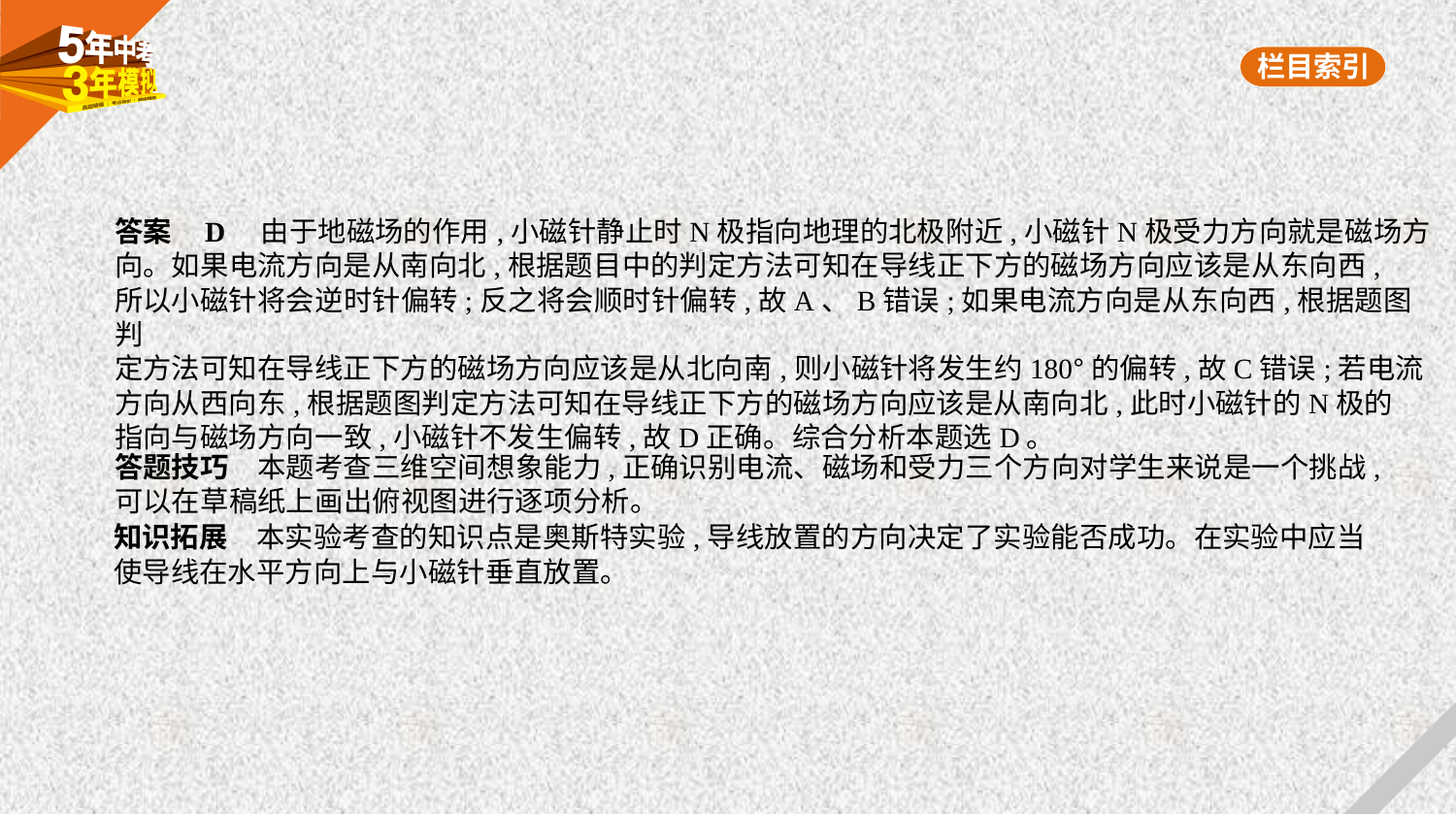

答案    D　由于地磁场的作用,小磁针静止时N极指向地理的北极附近,小磁针N极受力方向就是磁场方
向。如果电流方向是从南向北,根据题目中的判定方法可知在导线正下方的磁场方向应该是从东向西,
所以小磁针将会逆时针偏转;反之将会顺时针偏转,故A、B错误;如果电流方向是从东向西,根据题图判
定方法可知在导线正下方的磁场方向应该是从北向南,则小磁针将发生约180°的偏转,故C错误;若电流
方向从西向东,根据题图判定方法可知在导线正下方的磁场方向应该是从南向北,此时小磁针的N极的
指向与磁场方向一致,小磁针不发生偏转,故D正确。综合分析本题选D。
答题技巧　本题考查三维空间想象能力,正确识别电流、磁场和受力三个方向对学生来说是一个挑战,
可以在草稿纸上画出俯视图进行逐项分析。
知识拓展　本实验考查的知识点是奥斯特实验,导线放置的方向决定了实验能否成功。在实验中应当
使导线在水平方向上与小磁针垂直放置。